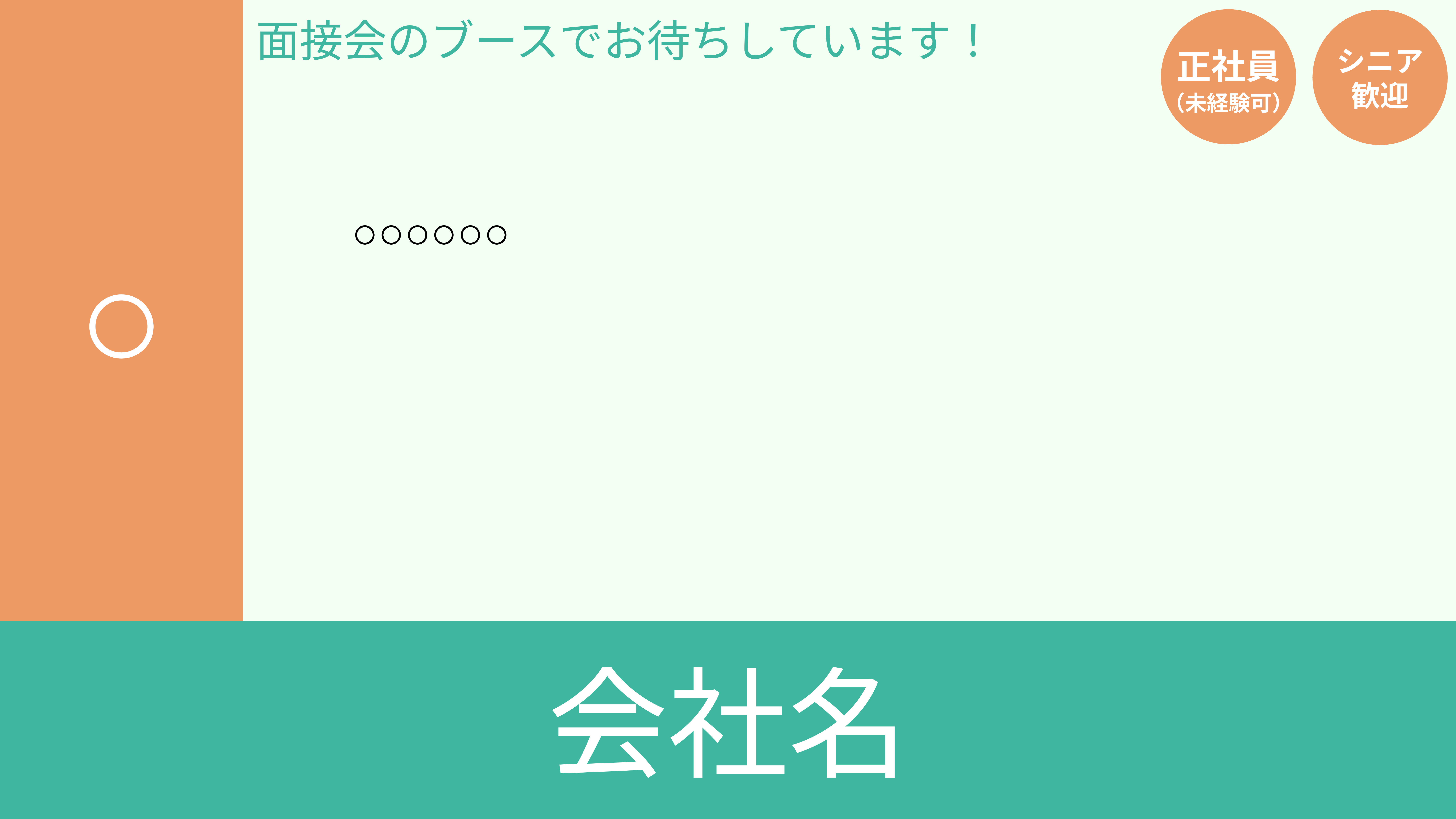

○

正社員
（未経験可）
シニア
歓迎
面接会のブースでお待ちしています！
○○○○○○
会社名